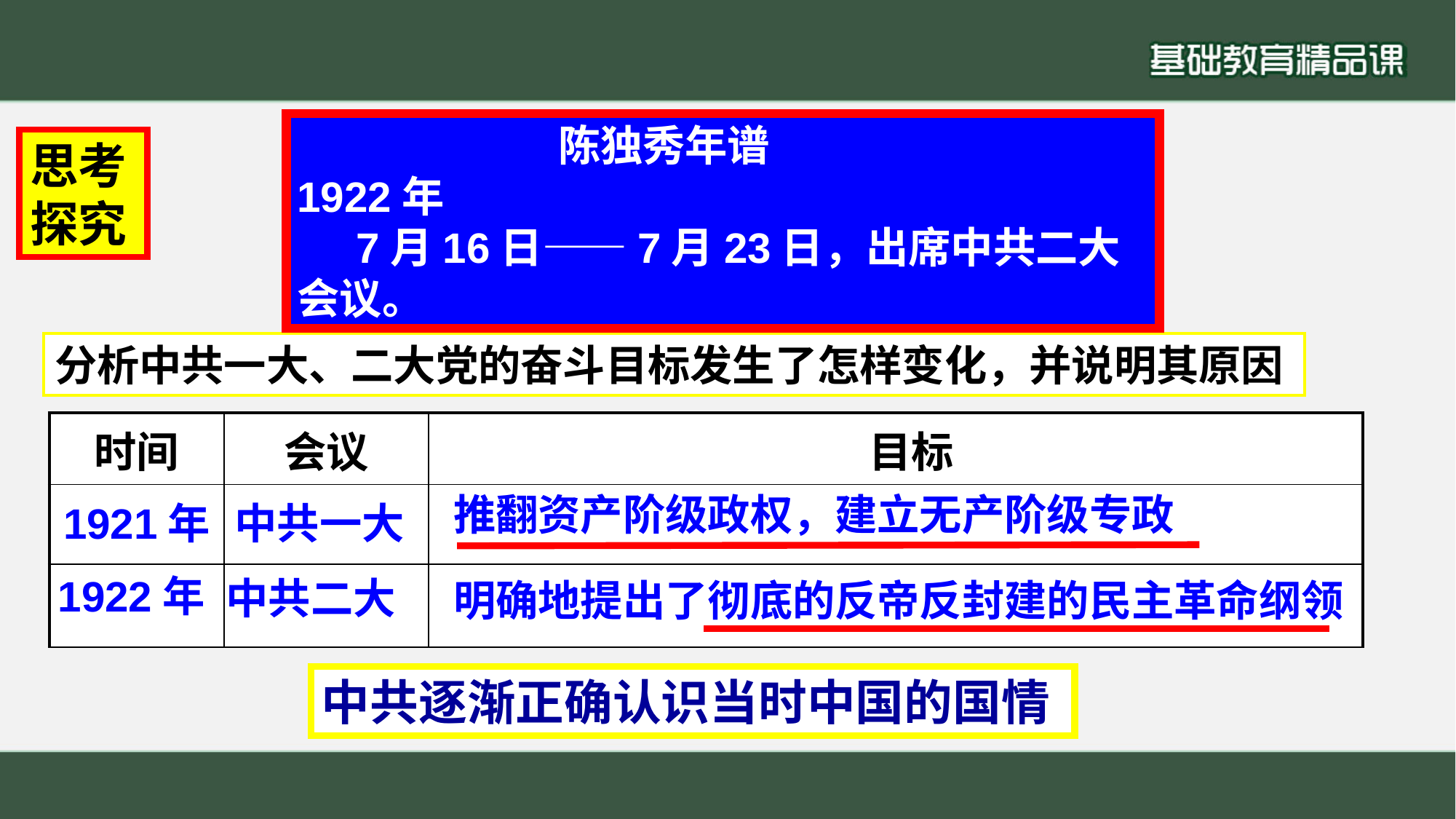

陈独秀年谱
1922年
     7月16日——7月23日，出席中共二大会议。
思考探究
分析中共一大、二大党的奋斗目标发生了怎样变化，并说明其原因
| 时间 | 会议 | 目标 |
| --- | --- | --- |
| 1921年 | 中共一大 |  |
|  |  |  |
推翻资产阶级政权，建立无产阶级专政
1922年
中共二大
明确地提出了彻底的反帝反封建的民主革命纲领
中共逐渐正确认识当时中国的国情